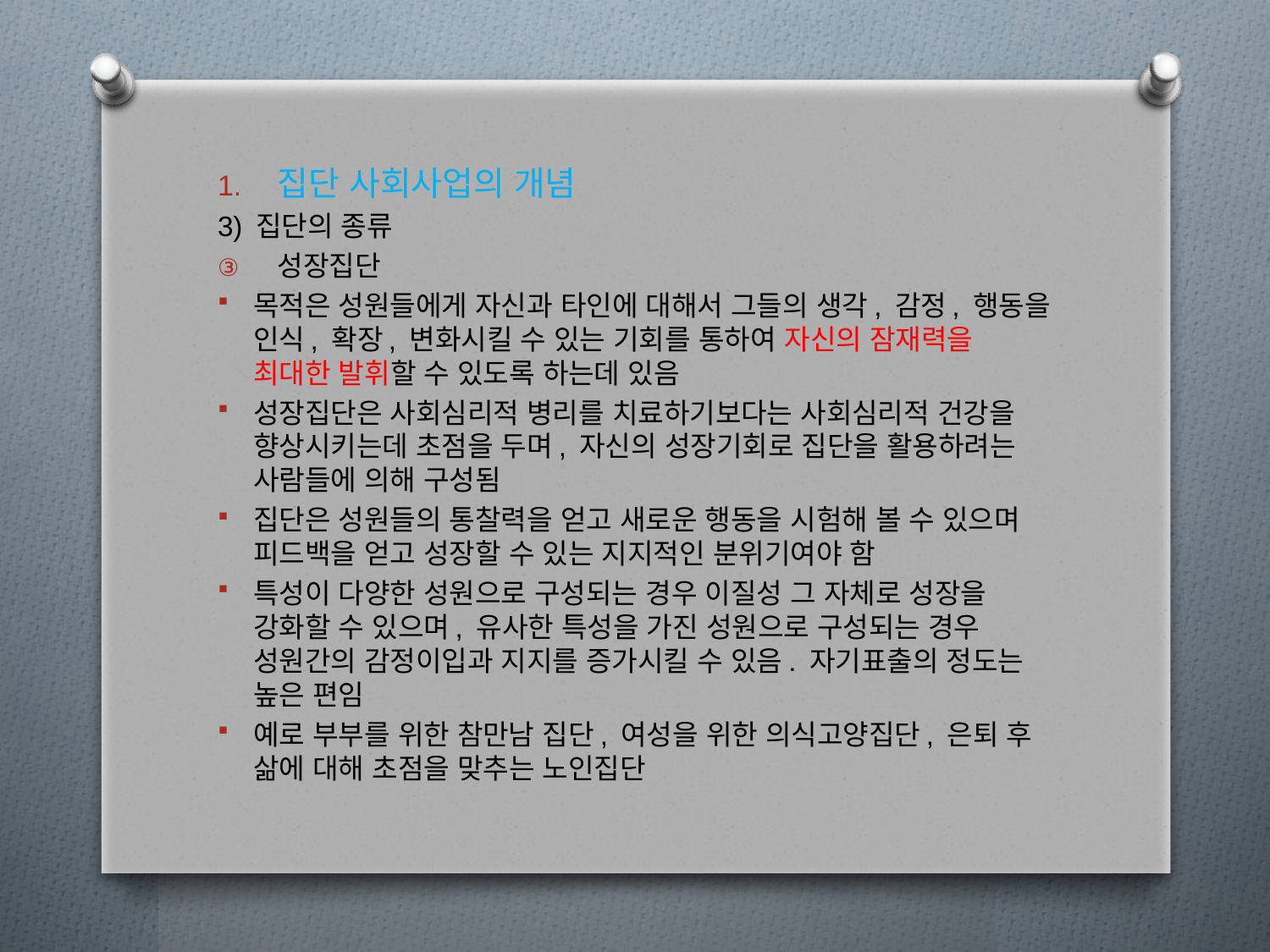

집단 사회사업의 개념
3) 집단의 종류
성장집단
목적은 성원들에게 자신과 타인에 대해서 그들의 생각, 감정, 행동을 인식, 확장, 변화시킬 수 있는 기회를 통하여 자신의 잠재력을 최대한 발휘할 수 있도록 하는데 있음
성장집단은 사회심리적 병리를 치료하기보다는 사회심리적 건강을 향상시키는데 초점을 두며, 자신의 성장기회로 집단을 활용하려는 사람들에 의해 구성됨
집단은 성원들의 통찰력을 얻고 새로운 행동을 시험해 볼 수 있으며 피드백을 얻고 성장할 수 있는 지지적인 분위기여야 함
특성이 다양한 성원으로 구성되는 경우 이질성 그 자체로 성장을 강화할 수 있으며, 유사한 특성을 가진 성원으로 구성되는 경우 성원간의 감정이입과 지지를 증가시킬 수 있음. 자기표출의 정도는 높은 편임
예로 부부를 위한 참만남 집단, 여성을 위한 의식고양집단, 은퇴 후 삶에 대해 초점을 맞추는 노인집단